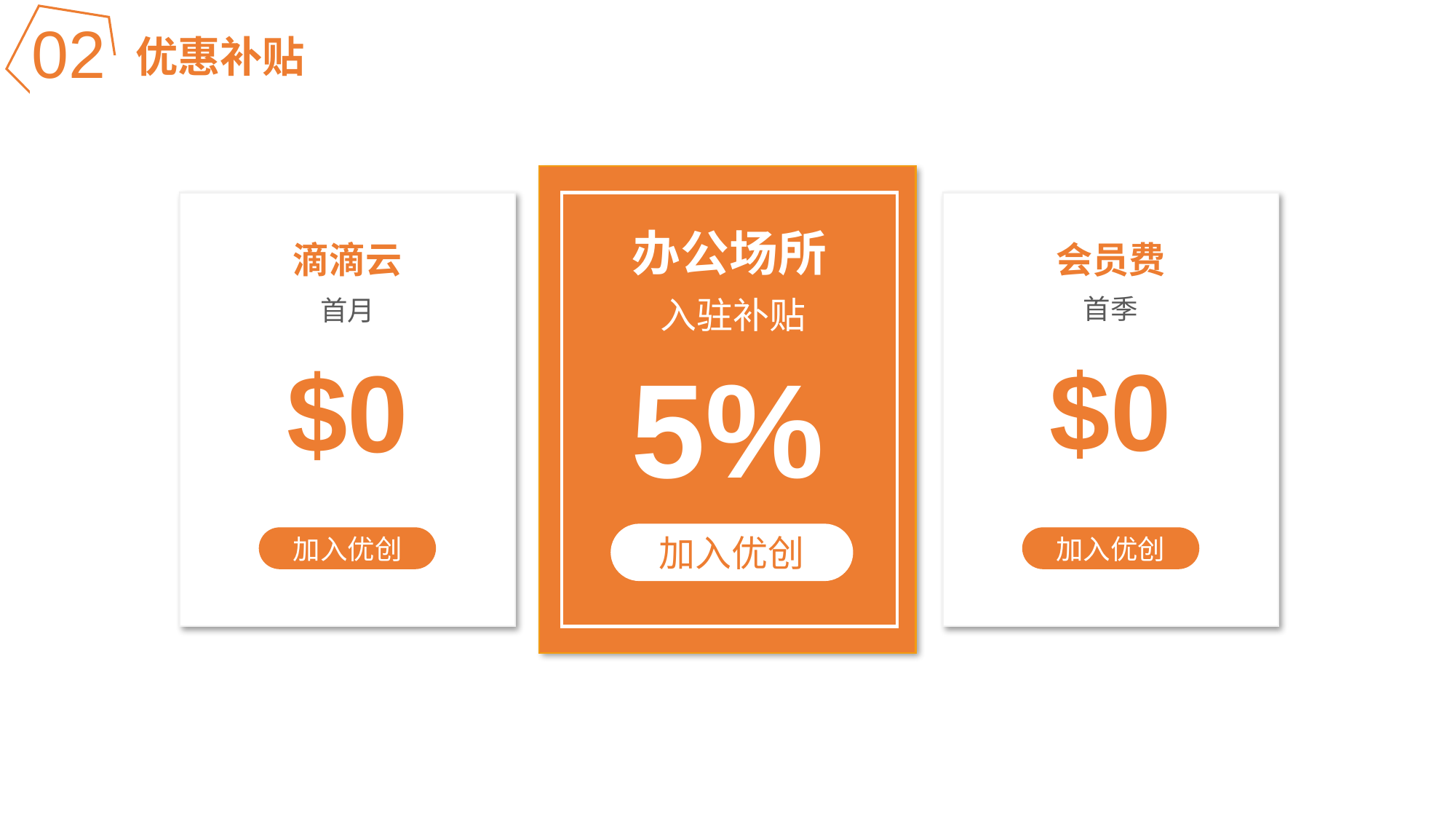

02
优惠补贴

办公场所
滴滴云
会员费
入驻补贴
首季
首月
$0
$0
5%
加入优创
加入优创
加入优创